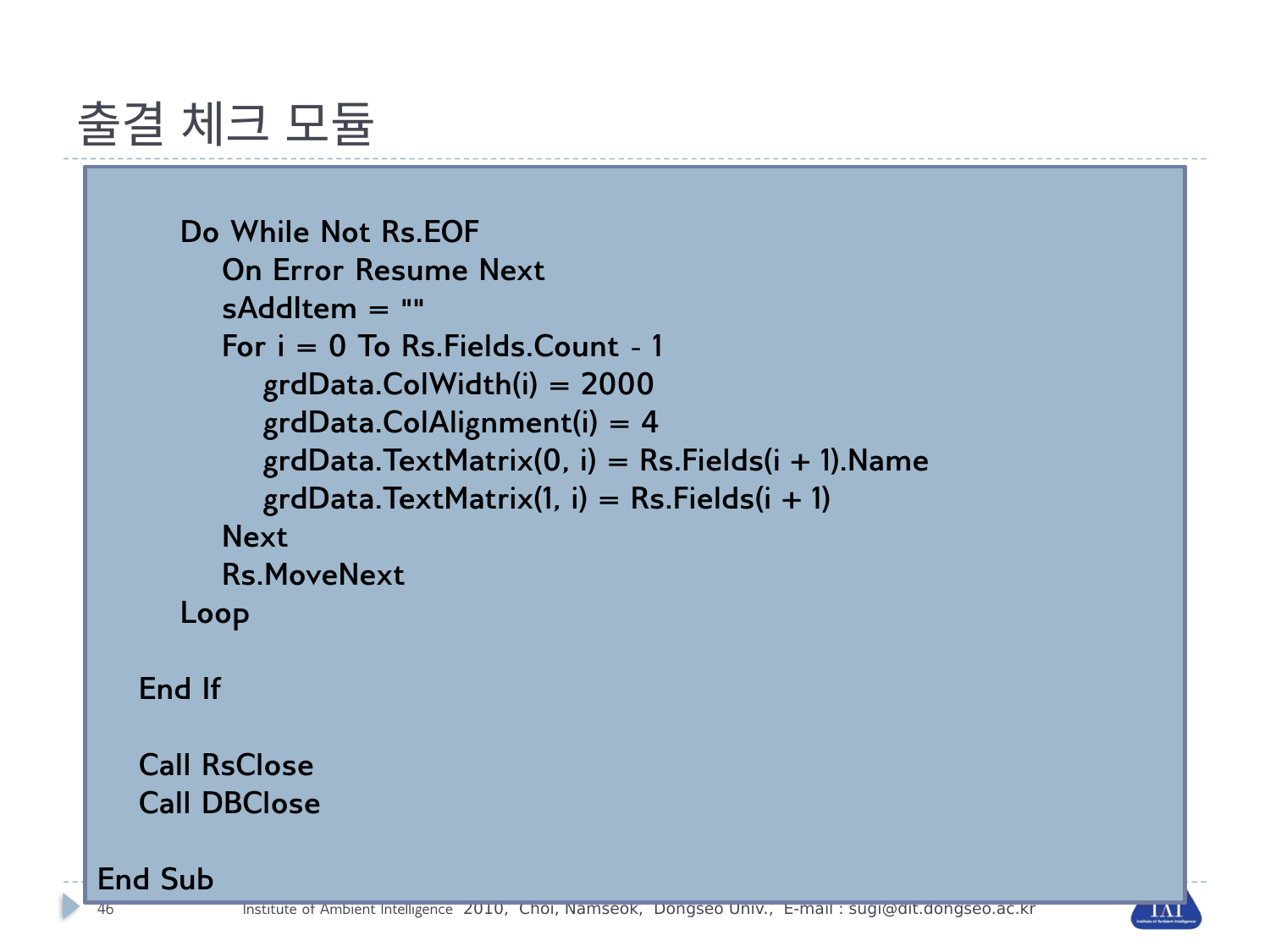

# 출결 체크 모듈

        Do While Not Rs.EOF
            On Error Resume Next
            sAddItem = ""
            For i = 0 To Rs.Fields.Count - 1
                grdData.ColWidth(i) = 2000
                grdData.ColAlignment(i) = 4
                grdData.TextMatrix(0, i) = Rs.Fields(i + 1).Name
                grdData.TextMatrix(1, i) = Rs.Fields(i + 1)
            Next
            Rs.MoveNext
        Loop

    End If

    Call RsClose
    Call DBClose

End Sub